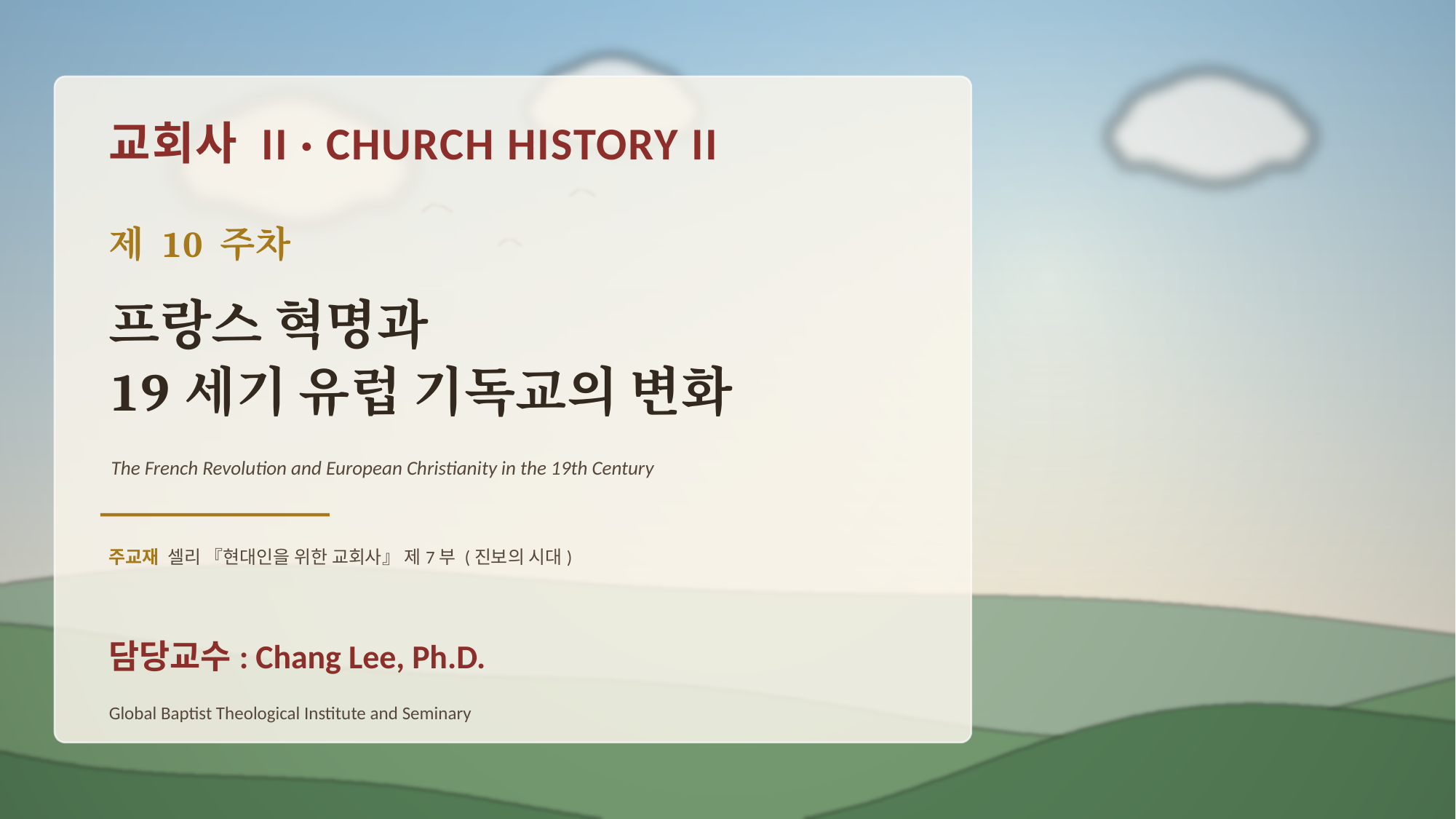

교회사 II · CHURCH HISTORY II
제 10 주차
프랑스 혁명과
19세기 유럽 기독교의 변화
The French Revolution and European Christianity in the 19th Century

주교재  셀리 『현대인을 위한 교회사』 제7부 (진보의 시대)
담당교수: Chang Lee, Ph.D.
Global Baptist Theological Institute and Seminary